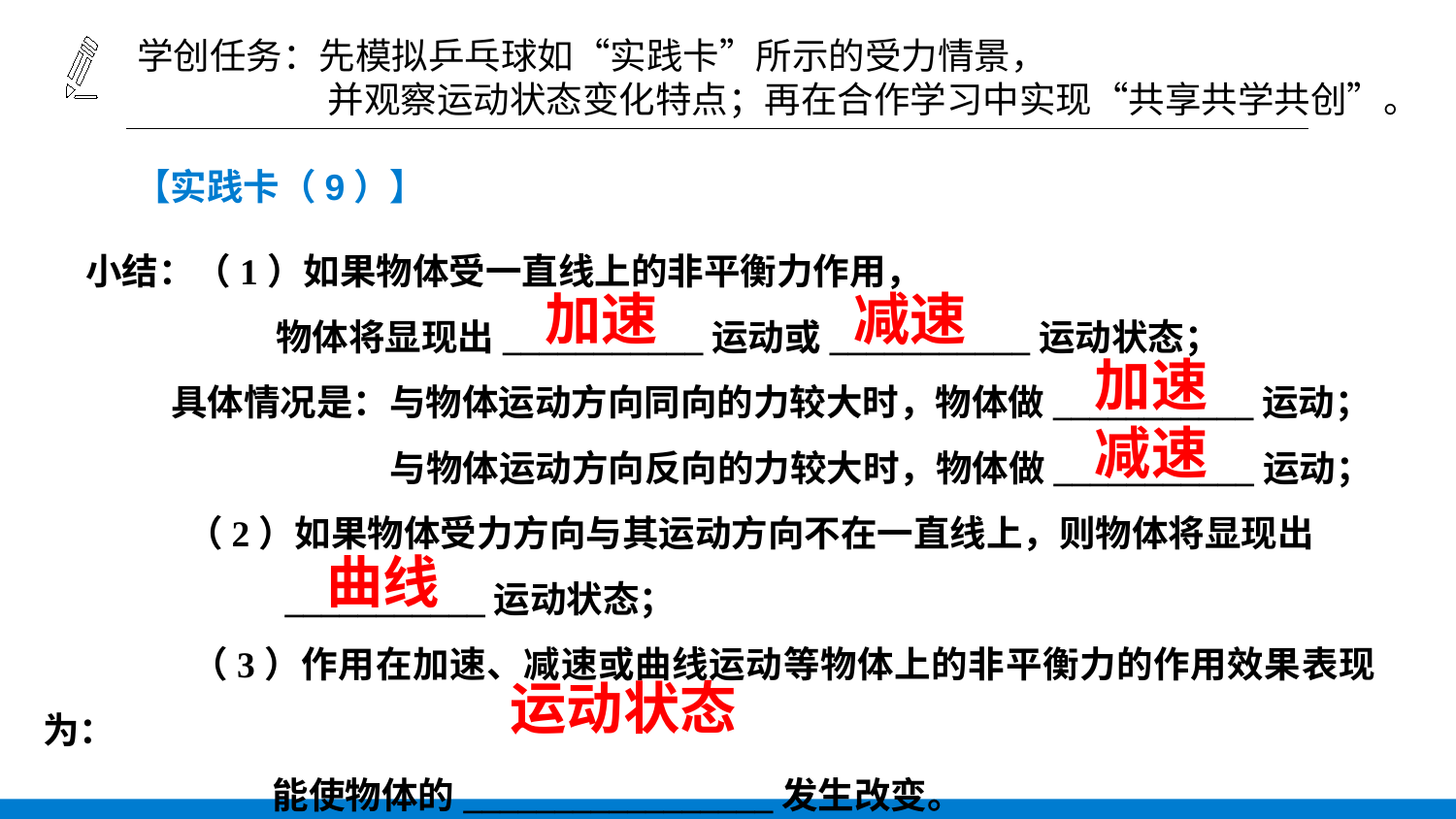

学创任务：先模拟乒乓球如“实践卡”所示的受力情景，
                      并观察运动状态变化特点；再在合作学习中实现“共享共学共创”。

【实践卡（9）】
小结：（1）如果物体受一直线上的非平衡力作用，
                      物体将显现出___________运动或___________运动状态；
具体情况是：与物体运动方向同向的力较大时，物体做___________运动；
          与物体运动方向反向的力较大时，物体做___________运动；
      （2）如果物体受力方向与其运动方向不在一直线上，则物体将显现出
                 ___________运动状态；
      （3）作用在加速、减速或曲线运动等物体上的非平衡力的作用效果表现为：
          能使物体的_________________发生改变。
减速
加速
加速
减速
曲线
运动状态